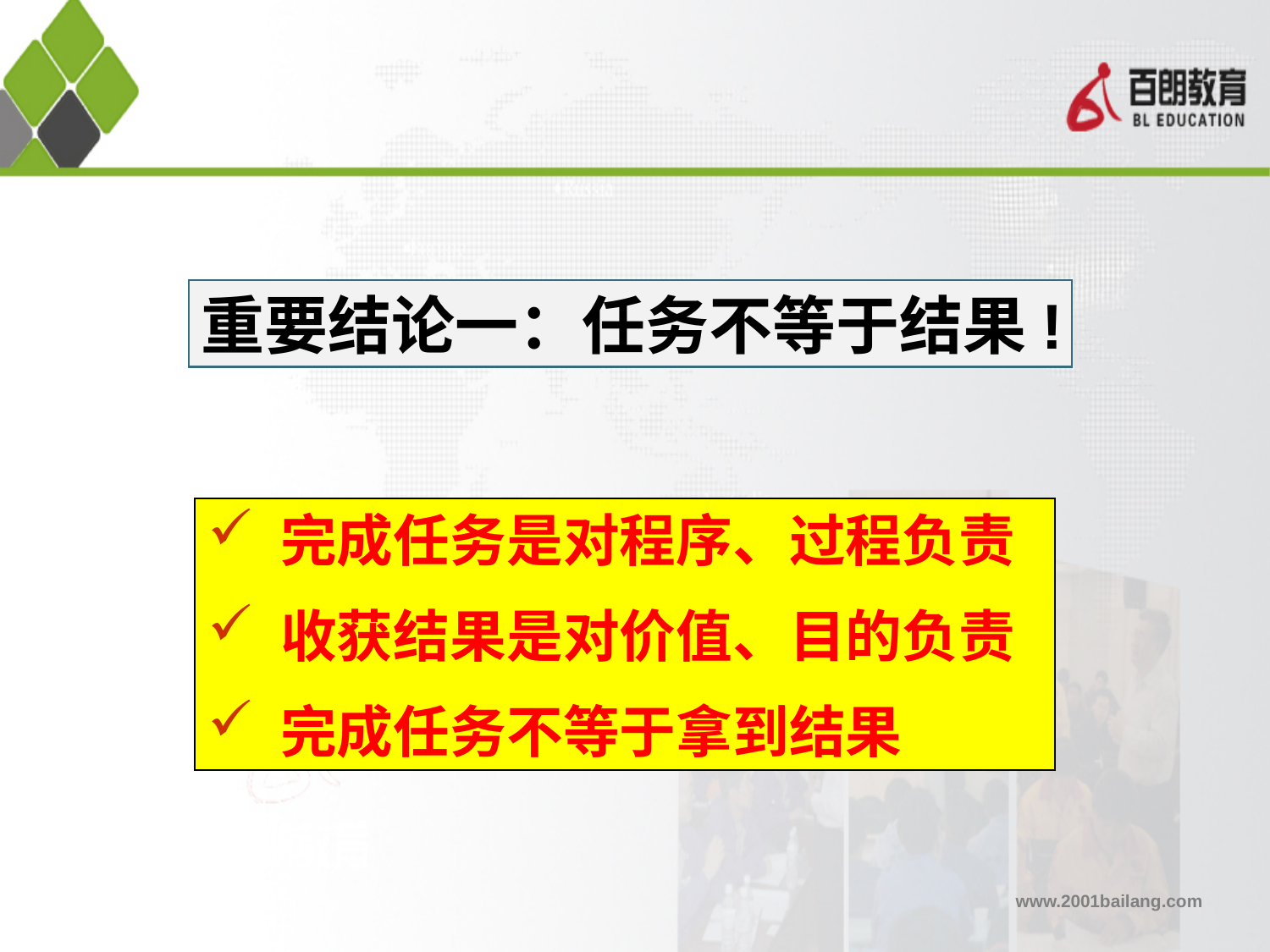

重要结论一：任务不等于结果!
 完成任务是对程序、过程负责
 收获结果是对价值、目的负责
 完成任务不等于拿到结果